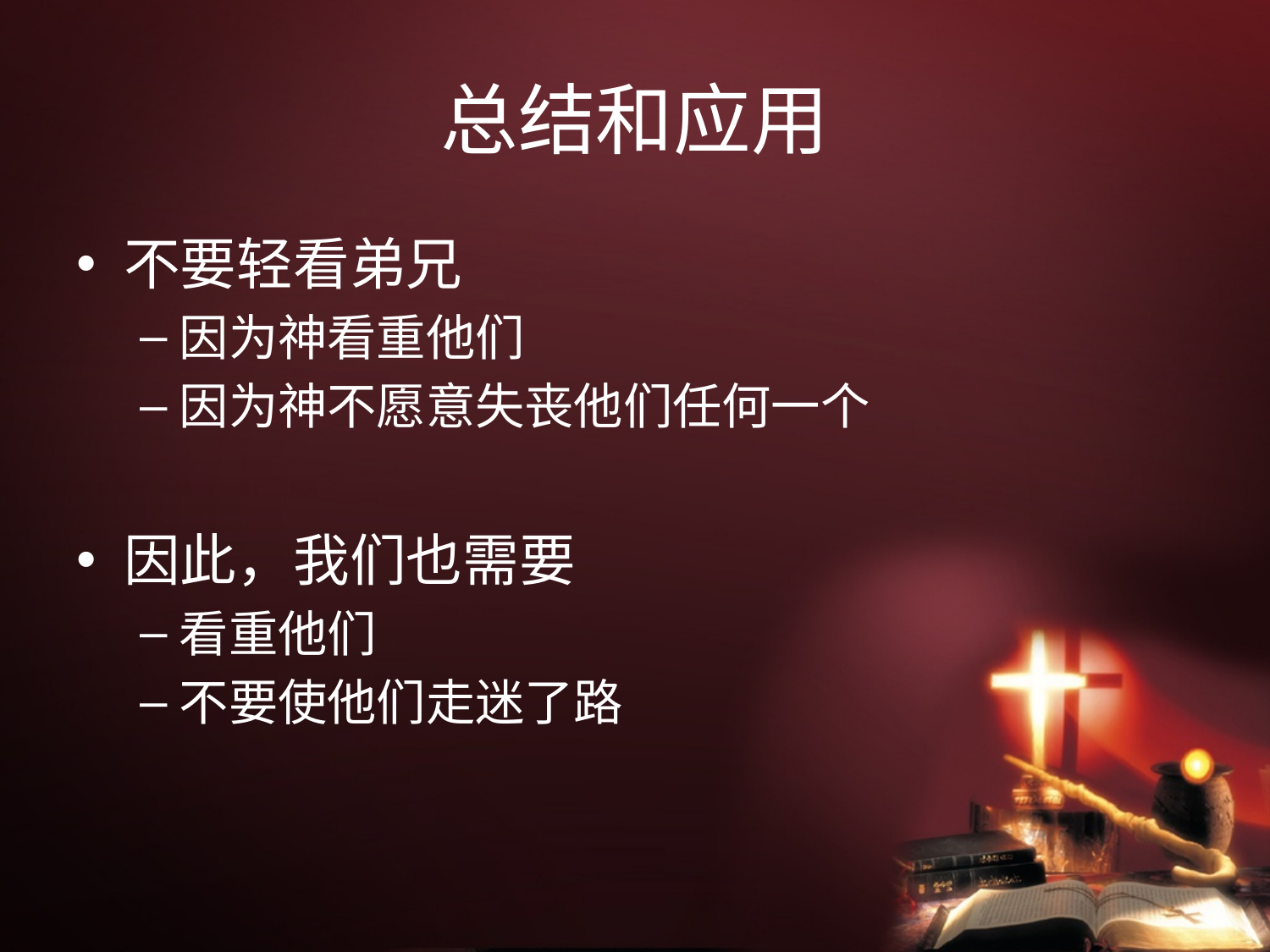

# 总结和应用
不要轻看弟兄
因为神看重他们
因为神不愿意失丧他们任何一个

因此，我们也需要
看重他们
不要使他们走迷了路